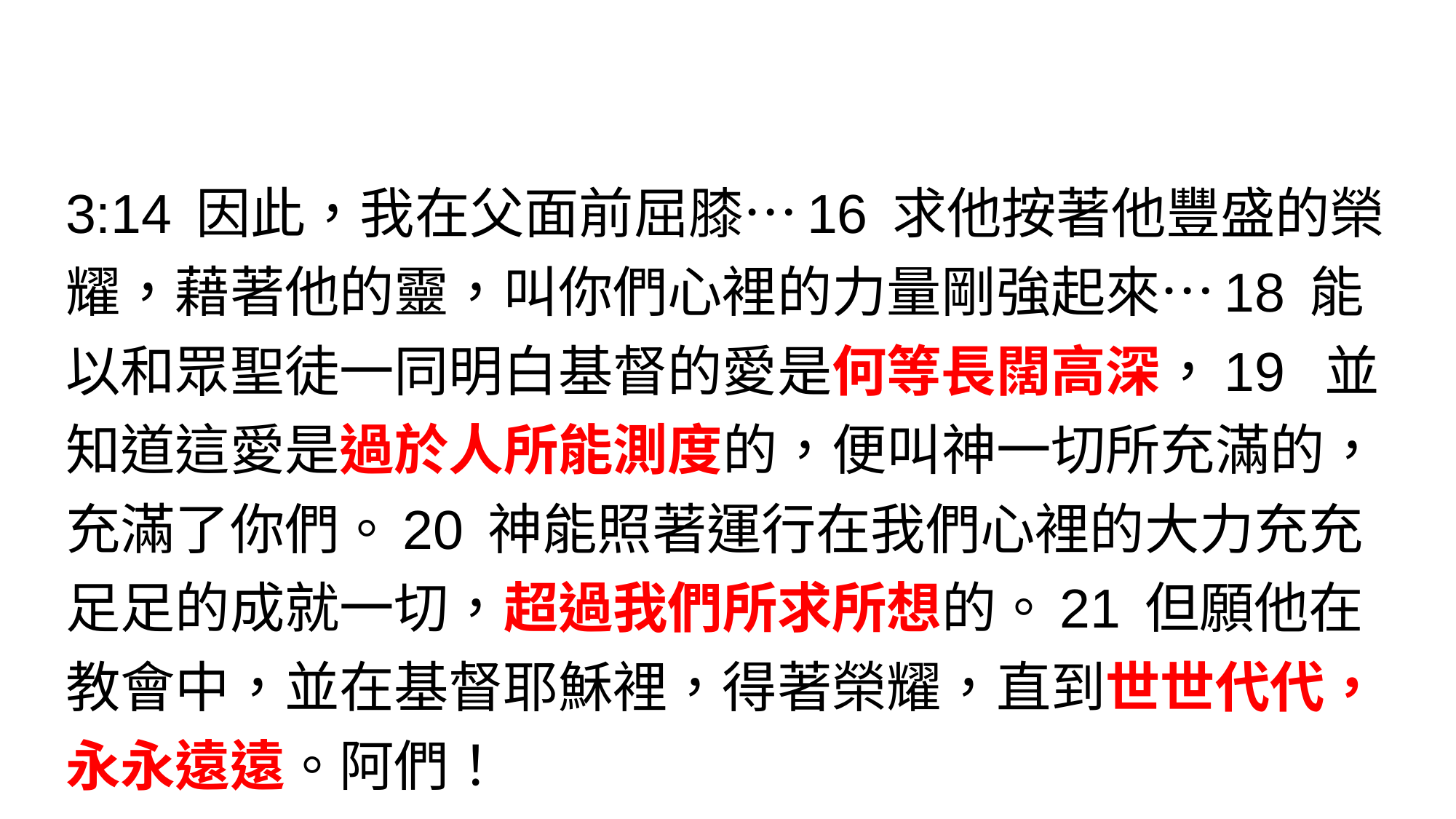

# 第一章
3:14 因此，我在父面前屈膝…16 求他按著他豐盛的榮耀，藉著他的靈，叫你們心裡的力量剛強起來…18 能以和眾聖徒一同明白基督的愛是何等長闊高深，19  並知道這愛是過於人所能測度的，便叫神一切所充滿的，充滿了你們。20 神能照著運行在我們心裡的大力充充足足的成就一切，超過我們所求所想的。21 但願他在教會中，並在基督耶穌裡，得著榮耀，直到世世代代，永永遠遠。阿們！